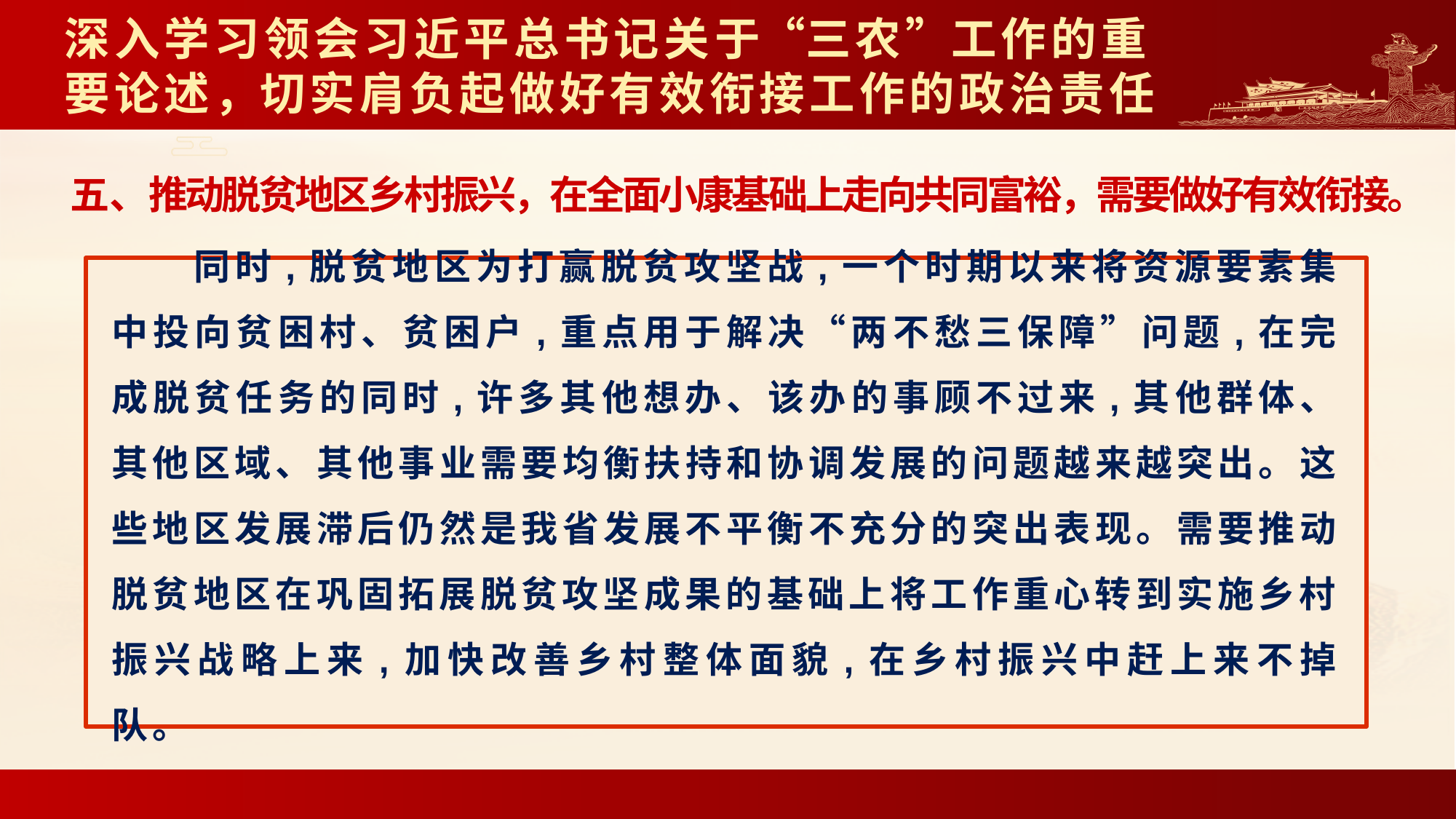

# 深入学习领会习近平总书记关于“三农”工作的重要论述，切实肩负起做好有效衔接工作的政治责任
五、推动脱贫地区乡村振兴，在全面小康基础上走向共同富裕，需要做好有效衔接。
同时,脱贫地区为打赢脱贫攻坚战,一个时期以来将资源要素集中投向贫困村、贫困户,重点用于解决“两不愁三保障”问题,在完成脱贫任务的同时,许多其他想办、该办的事顾不过来,其他群体、其他区域、其他事业需要均衡扶持和协调发展的问题越来越突出。这些地区发展滞后仍然是我省发展不平衡不充分的突出表现。需要推动脱贫地区在巩固拓展脱贫攻坚成果的基础上将工作重心转到实施乡村振兴战略上来,加快改善乡村整体面貌,在乡村振兴中赶上来不掉队。